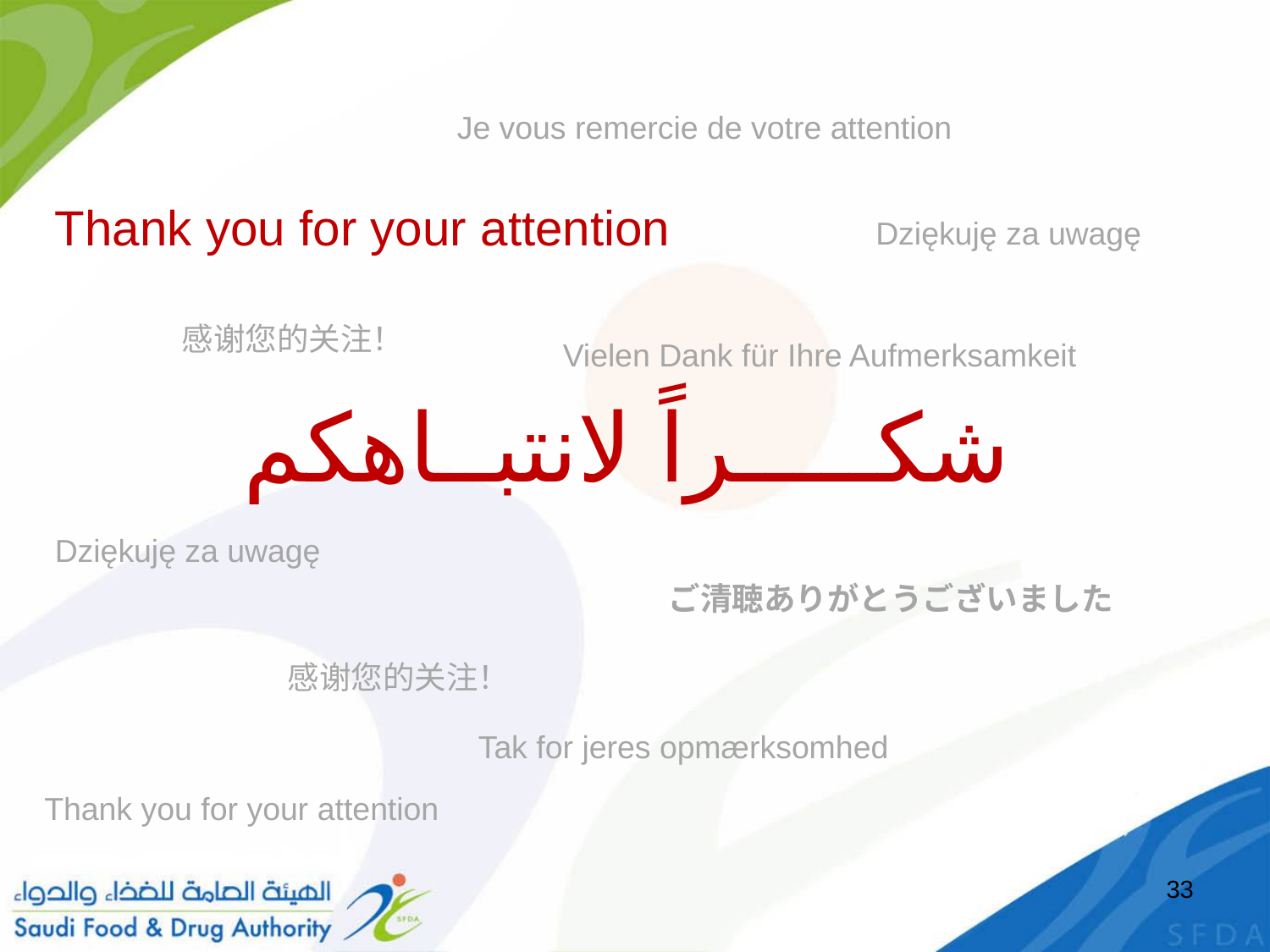

Je vous remercie de votre attention

Dziękuję za uwagę
Thank you for your attention

感谢您的关注！

Vielen Dank für Ihre Aufmerksamkeit
شكـــــراً لانتبــاهكم

Dziękuję za uwagę

ご清聴ありがとうございました

感谢您的关注！

Tak for jeres opmærksomhed
Thank you for your attention
33